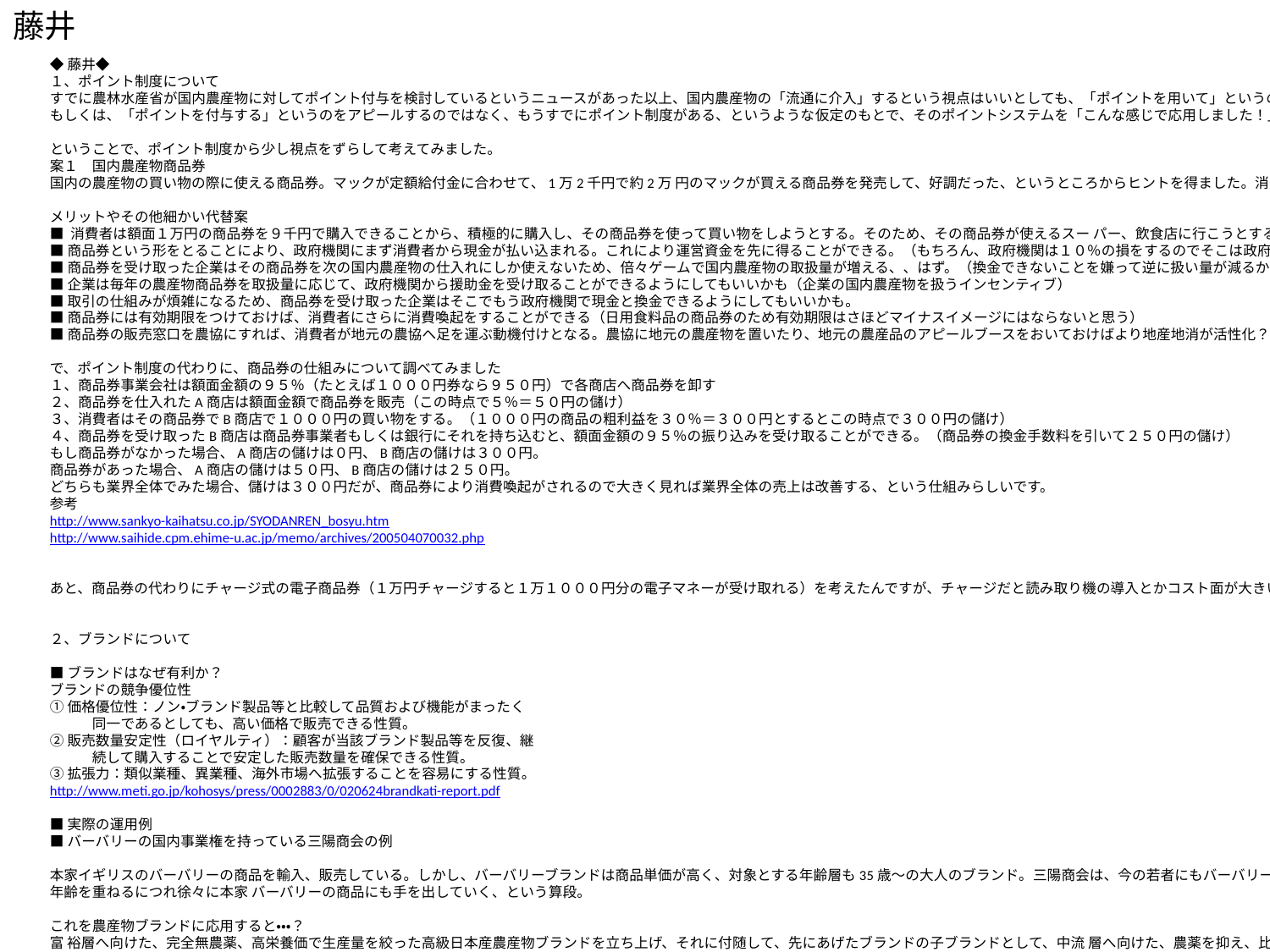

藤井
◆藤井◆
１、ポイント制度について
すでに農林水産省が国内農産物に対してポイント付与を検討しているというニュースがあった以上、国内農産物の「流通に介入」するという視点はいいとしても、「ポイントを用いて」というのはちょっと変えたほうがいいんじゃないかと思います。。。
もしくは、「ポイントを付与する」というのをアピールするのではなく、もうすでにポイント制度がある、というような仮定のもとで、そのポイントシステムを「こんな感じで応用しました！」みたいなポイント制度の新たな利用方法という方向でアピールする方法もあると思います。

ということで、ポイント制度から少し視点をずらして考えてみました。
案１　国内農産物商品券
国内の農産物の買い物の際に使える商品券。マックが定額給付金に合わせて、1万2千円で約2万 円のマックが買える商品券を発売して、好調だった、というところからヒントを得ました。消費者向けにたとえば１万円分の商品券を９千円で販売。売上は政府 機関に。消費者に国内農産物を販売し、代金として商品券を受け取った企業はその商品券で、農家や農協からの国内農産物の仕入れをすることができる。で、農 家や農協は最終的に受け取った農産物商品券を政府機関で現金と交換。対象商品、対象飲食店などは政府機関が加盟登録をする。（加盟料を企業から受け取る）

メリットやその他細かい代替案
■ 消費者は額面１万円の商品券を９千円で購入できることから、積極的に購入し、その商品券を使って買い物をしようとする。そのため、その商品券が使えるスー パー、飲食店に行こうとする。これにより企業が加盟料を支払ってでも、加盟店になり積極的に国内農産物を取り扱おうとする意思が働く。
■商品券という形をとることにより、政府機関にまず消費者から現金が払い込まれる。これにより運営資金を先に得ることができる。（もちろん、政府機関は１０％の損をするのでそこは政府財源で補填）
■商品券を受け取った企業はその商品券を次の国内農産物の仕入れにしか使えないため、倍々ゲームで国内農産物の取扱量が増える、、はず。（換金できないことを嫌って逆に扱い量が減るかも）
■企業は毎年の農産物商品券を取扱量に応じて、政府機関から援助金を受け取ることができるようにしてもいいかも（企業の国内農産物を扱うインセンティブ）
■取引の仕組みが煩雑になるため、商品券を受け取った企業はそこでもう政府機関で現金と換金できるようにしてもいいかも。
■商品券には有効期限をつけておけば、消費者にさらに消費喚起をすることができる（日用食料品の商品券のため有効期限はさほどマイナスイメージにはならないと思う）
■商品券の販売窓口を農協にすれば、消費者が地元の農協へ足を運ぶ動機付けとなる。農協に地元の農産物を置いたり、地元の農産品のアピールブースをおいておけばより地産地消が活性化？

で、ポイント制度の代わりに、商品券の仕組みについて調べてみました
１、商品券事業会社は額面金額の９５％（たとえば１０００円券なら９５０円）で各商店へ商品券を卸す
２、商品券を仕入れたA商店は額面金額で商品券を販売（この時点で５％＝５０円の儲け）
３、消費者はその商品券でB商店で１０００円の買い物をする。（１０００円の商品の粗利益を３０％＝３００円とするとこの時点で３００円の儲け）
４、商品券を受け取ったB商店は商品券事業者もしくは銀行にそれを持ち込むと、額面金額の９５％の振り込みを受け取ることができる。（商品券の換金手数料を引いて２５０円の儲け）
もし商品券がなかった場合、A商店の儲けは０円、B商店の儲けは３００円。
商品券があった場合、A商店の儲けは５０円、B商店の儲けは２５０円。
どちらも業界全体でみた場合、儲けは３００円だが、商品券により消費喚起がされるので大きく見れば業界全体の売上は改善する、という仕組みらしいです。
参考
http://www.sankyo-kaihatsu.co.jp/SYODANREN_bosyu.htm
http://www.saihide.cpm.ehime-u.ac.jp/memo/archives/200504070032.php

あと、商品券の代わりにチャージ式の電子商品券（１万円チャージすると１万１０００円分の電子マネーが受け取れる）を考えたんですが、チャージだと読み取り機の導入とかコスト面が大きいかも。

２、ブランドについて

■ブランドはなぜ有利か？
ブランドの競争優位性
①価格優位性：ノン・ブランド製品等と比較して品質および機能がまったく
　　　同一であるとしても、高い価格で販売できる性質。
②販売数量安定性（ロイヤルティ）：顧客が当該ブランド製品等を反復、継
　　　続して購入することで安定した販売数量を確保できる性質。
③拡張力：類似業種、異業種、海外市場へ拡張することを容易にする性質。
http://www.meti.go.jp/kohosys/press/0002883/0/020624brandkati-report.pdf

■実際の運用例
■バーバリーの国内事業権を持っている三陽商会の例

本家イギリスのバーバリーの商品を輸入、販売している。しかし、バーバリーブランドは商品単価が高く、対象とする年齢層も35歳～の大人のブランド。三陽商会は、今の若者にもバーバリーを知ってもらい、彼らが35歳～になったときにバーバリーを身につけてもらえるように、本家バーバリーとライセンス契約を結んで、三陽商会独自の若者向けブランドを発信。バーバリーブルーレーベル（女性）、バーバリーブラックレーベル（男性）と呼ばれるもので、これらの対象年齢は25～35歳 とされていて、価格帯も低い。（実際、高校生とか大学生でも一部商品は手を出せる価格）ブルーレーベル、ブラックレーベルは三陽商会が日本にのみ向けて 作った製品であり、本家バーバリーにライセンス料を支払い、独自に販売している。これらの若者向けブランドを知った若者は、年齢を重ねるにつれ徐々に本家 バーバリーの商品にも手を出していく、という算段。

これを農産物ブランドに応用すると・・・？
富 裕層へ向けた、完全無農薬、高栄養価で生産量を絞った高級日本産農産物ブランドを立ち上げ、それに付随して、先にあげたブランドの子ブランドとして、中流 層へ向けた、農薬を抑え、比較的安価なブランドも売り込む。これにより、より多くの人に向けた販売が可能になる。（ブランドで分けた販売）

■ブランド広告の手法
広 告をするにあたっての軸は２つあって、１つはブランドを高める、もう一つは販売を促進するというもの。前者はイメージ広告などによりブランドの好感度を上 げることにより、ブランドの価値そのものをあげてより利益率を高めようというもの。もう一つは新製品や、製品のセールスポイントを消費者に認知してもらっ て、消費者に「買ってみよう」と思わせるもの。前者は効果が見えづらく、長期的な視点が必要。後者は売り上げという数字で結果が出てきて、しかもその結果 は短期的に出てくる。

農産物ブランドに使うならば・・・
大きなくくりの「日本産ブランド」としてのブランド力向上を狙って、官による前者のイメージ広告をするのが効果的？
参考：http://japanbrand.jp/column/practice-column/part67.html